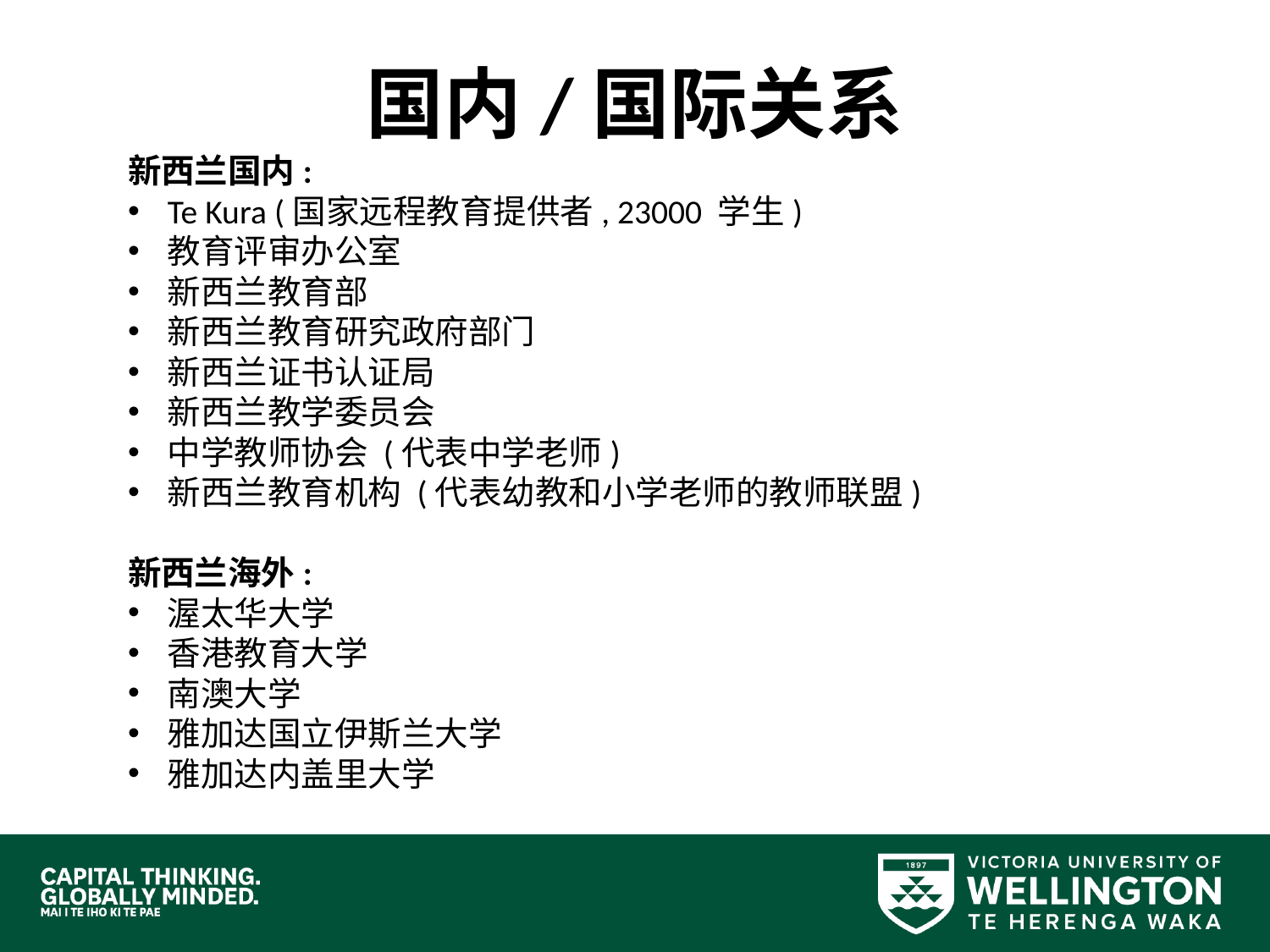

# 国内/国际关系
新西兰国内:
Te Kura (国家远程教育提供者, 23000 学生)
教育评审办公室
新西兰教育部
新西兰教育研究政府部门
新西兰证书认证局
新西兰教学委员会
中学教师协会 (代表中学老师)
新西兰教育机构 (代表幼教和小学老师的教师联盟)

新西兰海外:
渥太华大学
香港教育大学
南澳大学
雅加达国立伊斯兰大学
雅加达内盖里大学